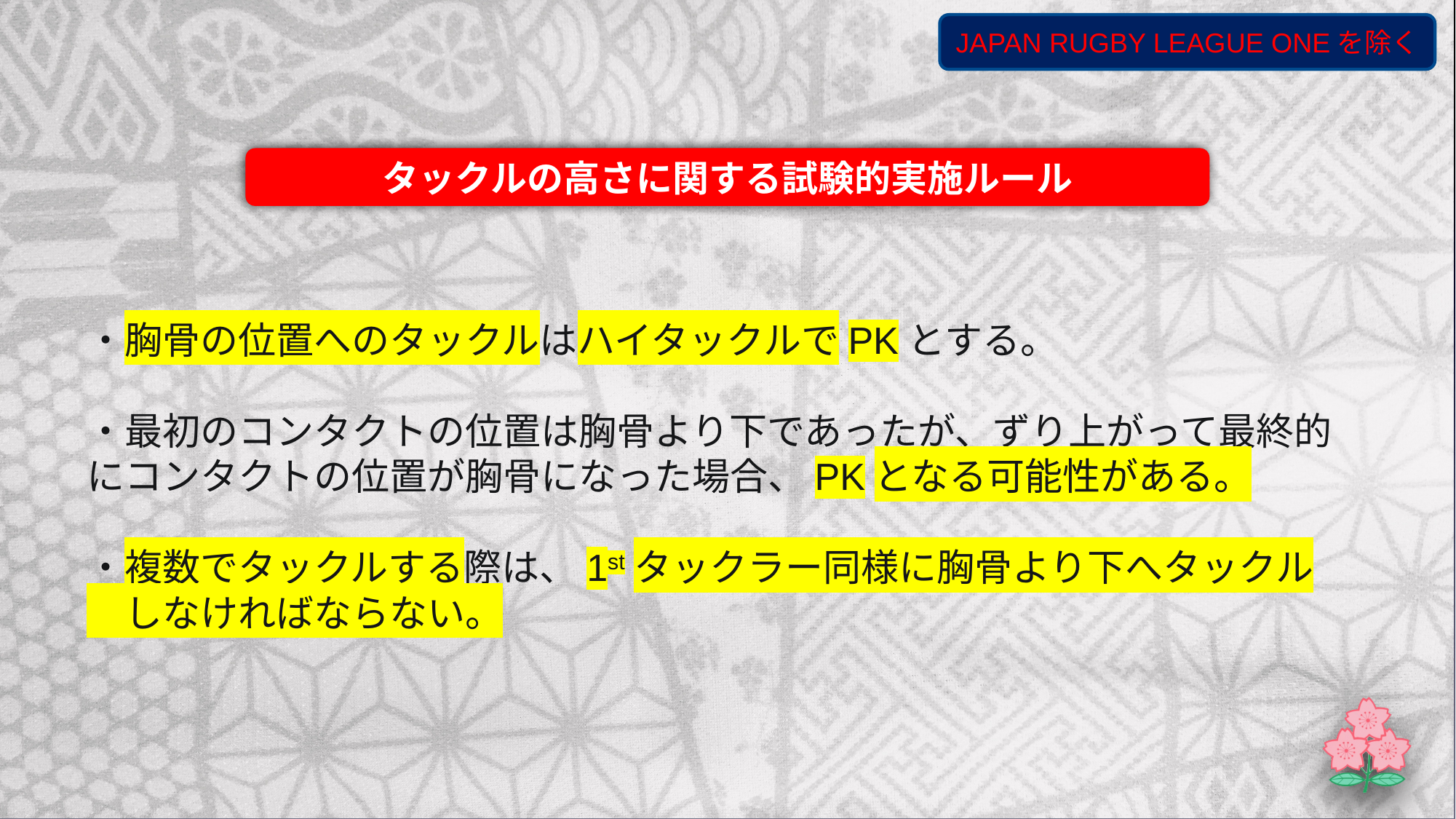

JAPAN RUGBY LEAGUE ONEを除く
タックルの高さに関する試験的実施ルール
# ・胸骨の位置へのタックルはハイタックルでPKとする。 ・最初のコンタクトの位置は胸骨より下であったが、ずり上がって最終的にコンタクトの位置が胸骨になった場合、PKとなる可能性がある。 ・複数でタックルする際は、1stタックラー同様に胸骨より下へタックル 　しなければならない。